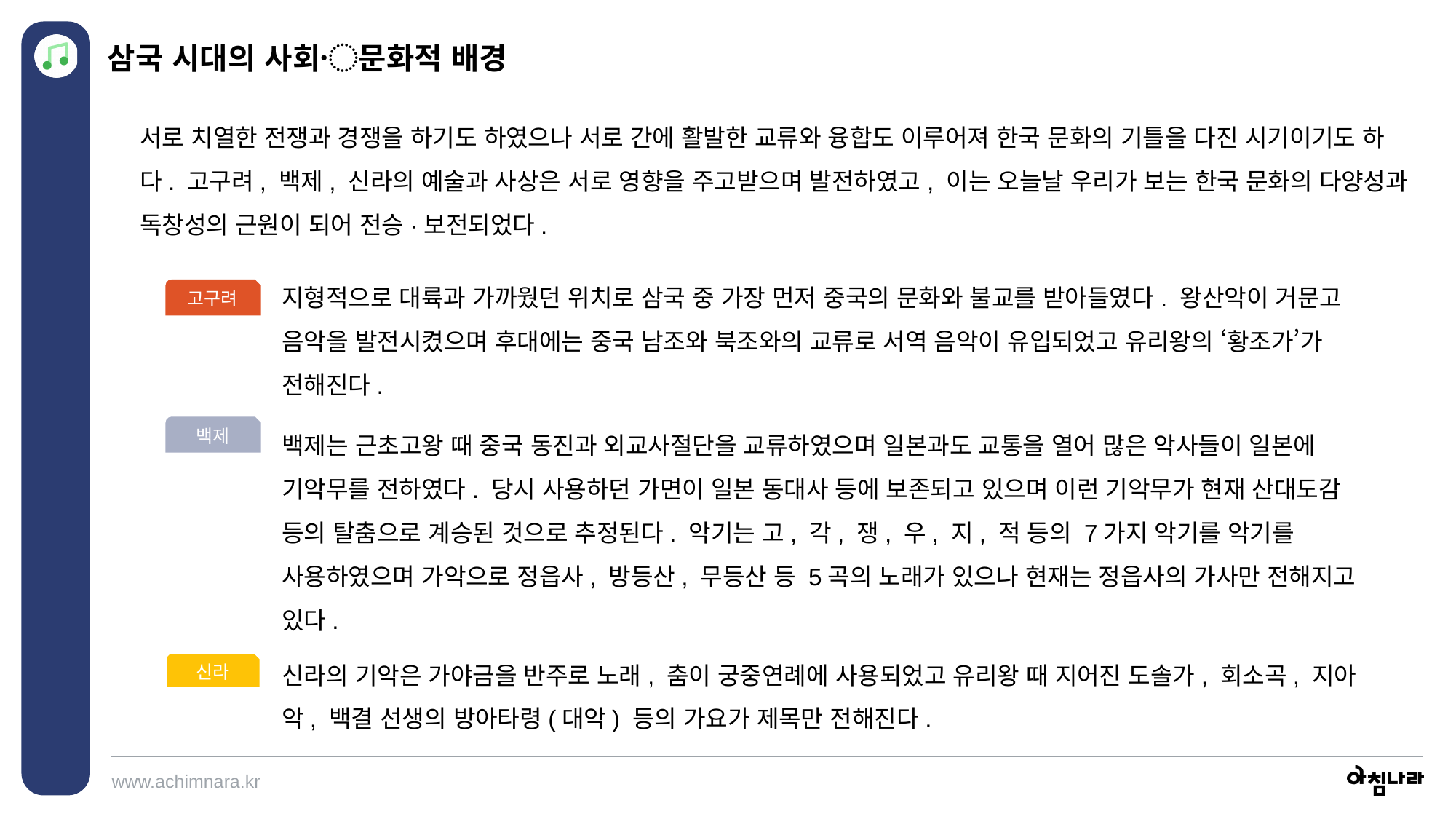

삼국 시대의 사회〮문화적 배경
서로 치열한 전쟁과 경쟁을 하기도 하였으나 서로 간에 활발한 교류와 융합도 이루어져 한국 문화의 기틀을 다진 시기이기도 하다. 고구려, 백제, 신라의 예술과 사상은 서로 영향을 주고받으며 발전하였고, 이는 오늘날 우리가 보는 한국 문화의 다양성과 독창성의 근원이 되어 전승·보전되었다.
지형적으로 대륙과 가까웠던 위치로 삼국 중 가장 먼저 중국의 문화와 불교를 받아들였다. 왕산악이 거문고 음악을 발전시켰으며 후대에는 중국 남조와 북조와의 교류로 서역 음악이 유입되었고 유리왕의 ‘황조가’가 전해진다.
고구려
백제는 근초고왕 때 중국 동진과 외교사절단을 교류하였으며 일본과도 교통을 열어 많은 악사들이 일본에 기악무를 전하였다. 당시 사용하던 가면이 일본 동대사 등에 보존되고 있으며 이런 기악무가 현재 산대도감 등의 탈춤으로 계승된 것으로 추정된다. 악기는 고, 각, 쟁, 우, 지, 적 등의 7가지 악기를 악기를 사용하였으며 가악으로 정읍사, 방등산, 무등산 등 5곡의 노래가 있으나 현재는 정읍사의 가사만 전해지고 있다.
백제
신라의 기악은 가야금을 반주로 노래, 춤이 궁중연례에 사용되었고 유리왕 때 지어진 도솔가, 회소곡, 지아악, 백결 선생의 방아타령(대악) 등의 가요가 제목만 전해진다.
신라